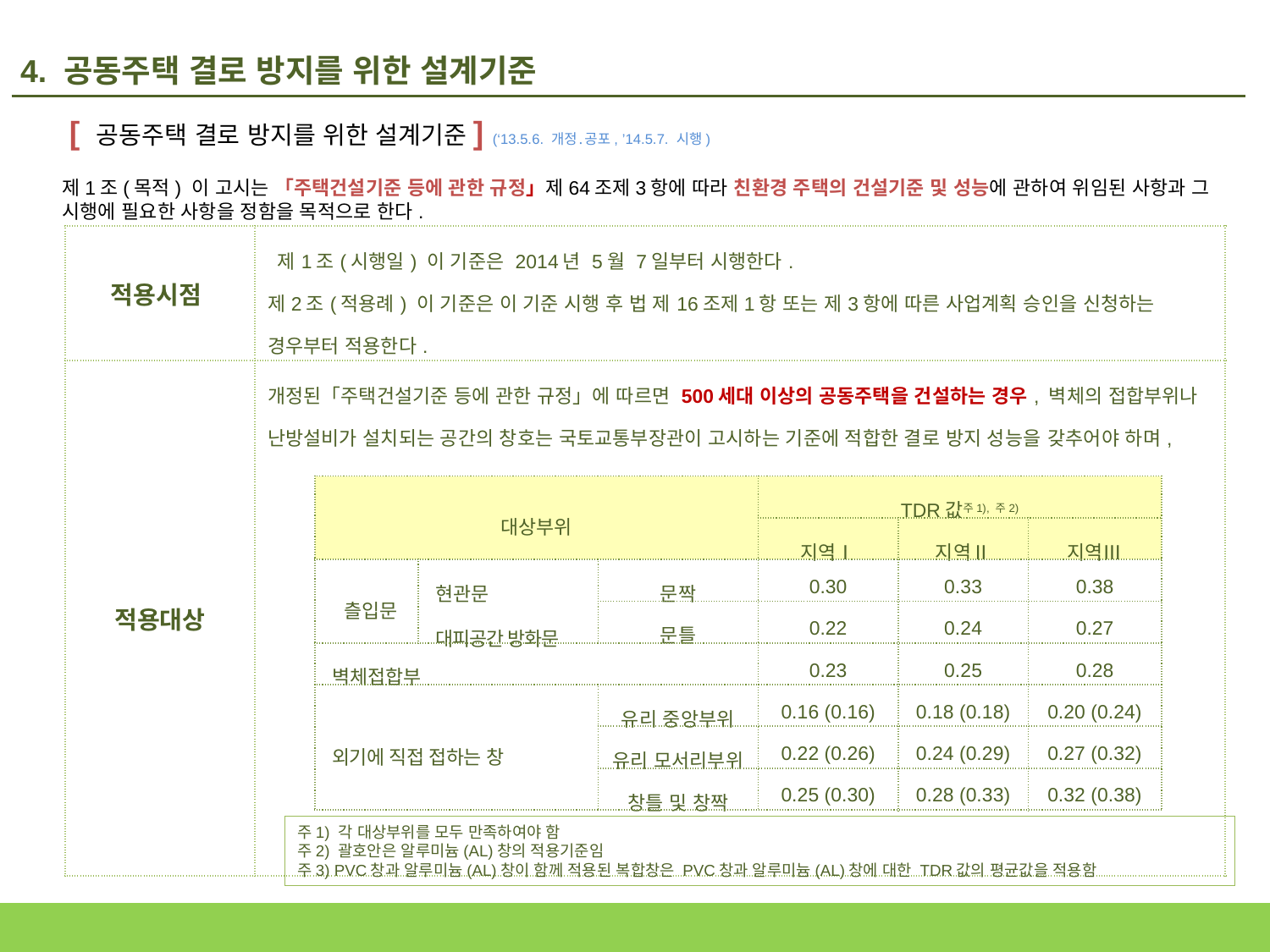

4. 공동주택 결로 방지를 위한 설계기준
 [ 공동주택 결로 방지를 위한 설계기준] (‘13.5.6. 개정․공포, ’14.5.7. 시행)

제1조(목적) 이 고시는 「주택건설기준 등에 관한 규정」제64조제3항에 따라 친환경 주택의 건설기준 및 성능에 관하여 위임된 사항과 그 시행에 필요한 사항을 정함을 목적으로 한다.

| 적용시점 | 제1조(시행일) 이 기준은 2014년 5월 7일부터 시행한다. 제2조(적용례) 이 기준은 이 기준 시행 후 법 제16조제1항 또는 제3항에 따른 사업계획 승인을 신청하는 경우부터 적용한다. |
| --- | --- |
| 적용대상 | 개정된「주택건설기준 등에 관한 규정」에 따르면 500세대 이상의 공동주택을 건설하는 경우, 벽체의 접합부위나 난방설비가 설치되는 공간의 창호는 국토교통부장관이 고시하는 기준에 적합한 결로 방지 성능을 갖추어야 하며, |
| 대상부위 |  |  | TDR값주1), 주2) |  |  |
| --- | --- | --- | --- | --- | --- |
|  |  |  | 지역Ⅰ | 지역Ⅱ | 지역Ⅲ |
| 츨입문 | 현관문 대피공간 방화문 | 문짝 | 0.30 | 0.33 | 0.38 |
|  |  | 문틀 | 0.22 | 0.24 | 0.27 |
| 벽체접합부 |  |  | 0.23 | 0.25 | 0.28 |
| 외기에 직접 접하는 창 |  | 유리 중앙부위 | 0.16 (0.16) | 0.18 (0.18) | 0.20 (0.24) |
|  |  | 유리 모서리부위 | 0.22 (0.26) | 0.24 (0.29) | 0.27 (0.32) |
|  |  | 창틀 및 창짝 | 0.25 (0.30) | 0.28 (0.33) | 0.32 (0.38) |
주1) 각 대상부위를 모두 만족하여야 함
주2) 괄호안은 알루미늄(AL)창의 적용기준임
주3) PVC창과 알루미늄(AL)창이 함께 적용된 복합창은 PVC창과 알루미늄(AL)창에 대한 TDR값의 평균값을 적용함